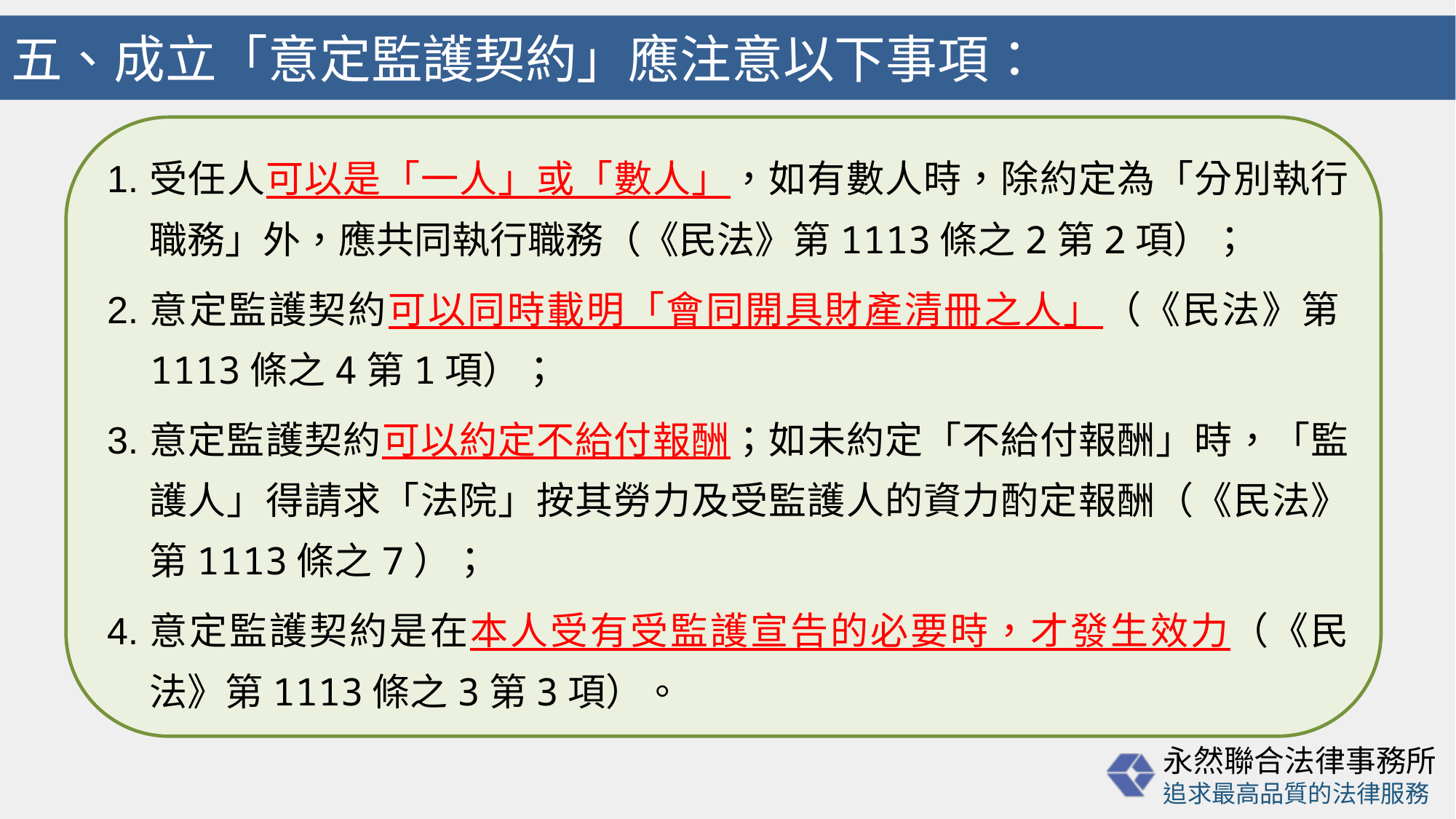

# 五、成立「意定監護契約」應注意以下事項：

受任人可以是「一人」或「數人」，如有數人時，除約定為「分別執行職務」外，應共同執行職務（《民法》第1113條之2第2項）；
意定監護契約可以同時載明「會同開具財產清冊之人」（《民法》第1113條之4第1項）；
意定監護契約可以約定不給付報酬；如未約定「不給付報酬」時，「監護人」得請求「法院」按其勞力及受監護人的資力酌定報酬（《民法》第1113條之7）；
意定監護契約是在本人受有受監護宣告的必要時，才發生效力（《民法》第1113條之3第3項）。